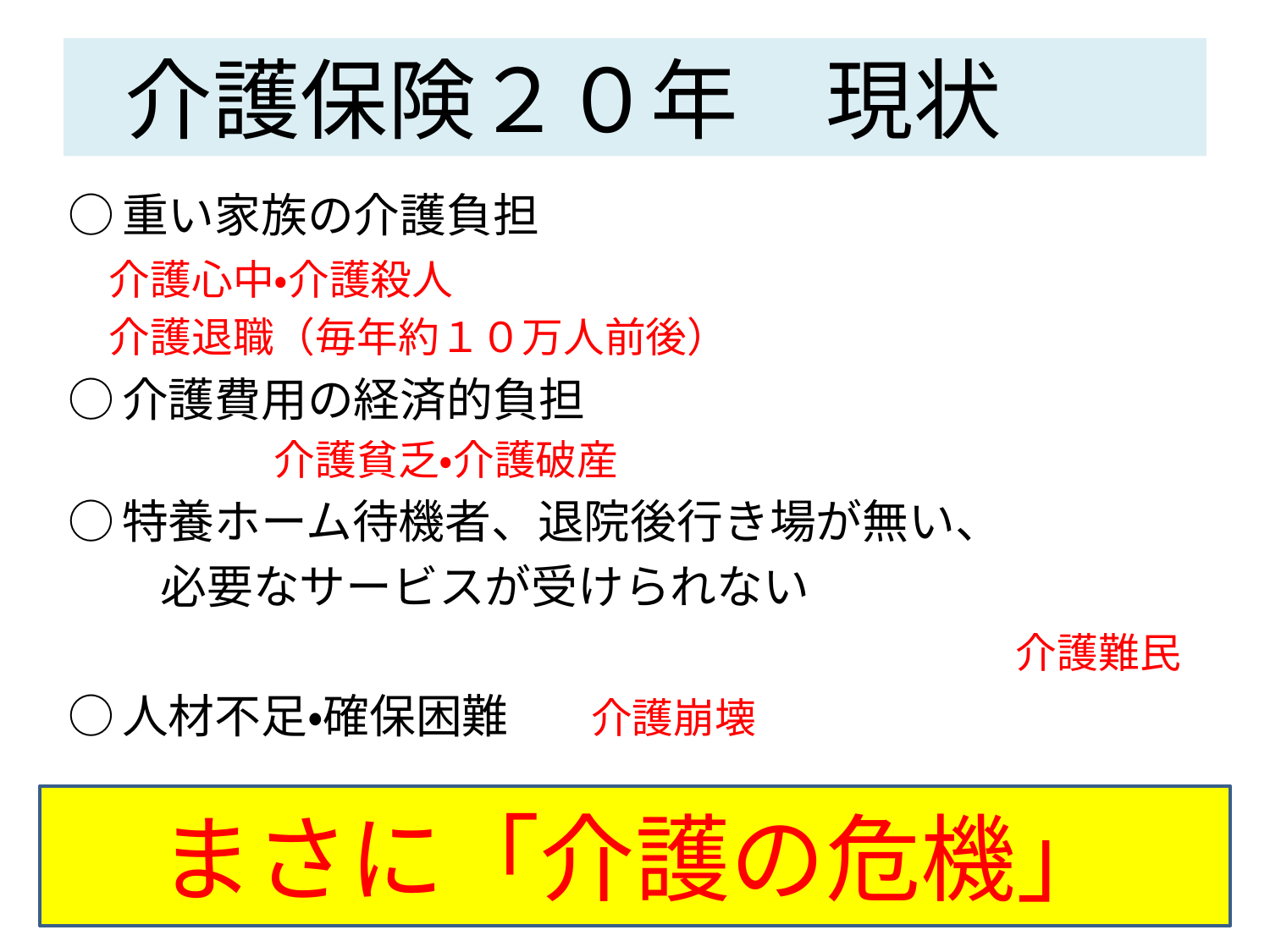

# 介護保険２０年　現状
○重い家族の介護負担
　介護心中・介護殺人
　介護退職（毎年約１０万人前後）
○介護費用の経済的負担
　　　　　介護貧乏・介護破産
○特養ホーム待機者、退院後行き場が無い、
　　必要なサービスが受けられない
　　　　　　　　　　　　　　　　　　　　　介護難民
○人材不足・確保困難　　介護崩壊

まさに「介護の危機」